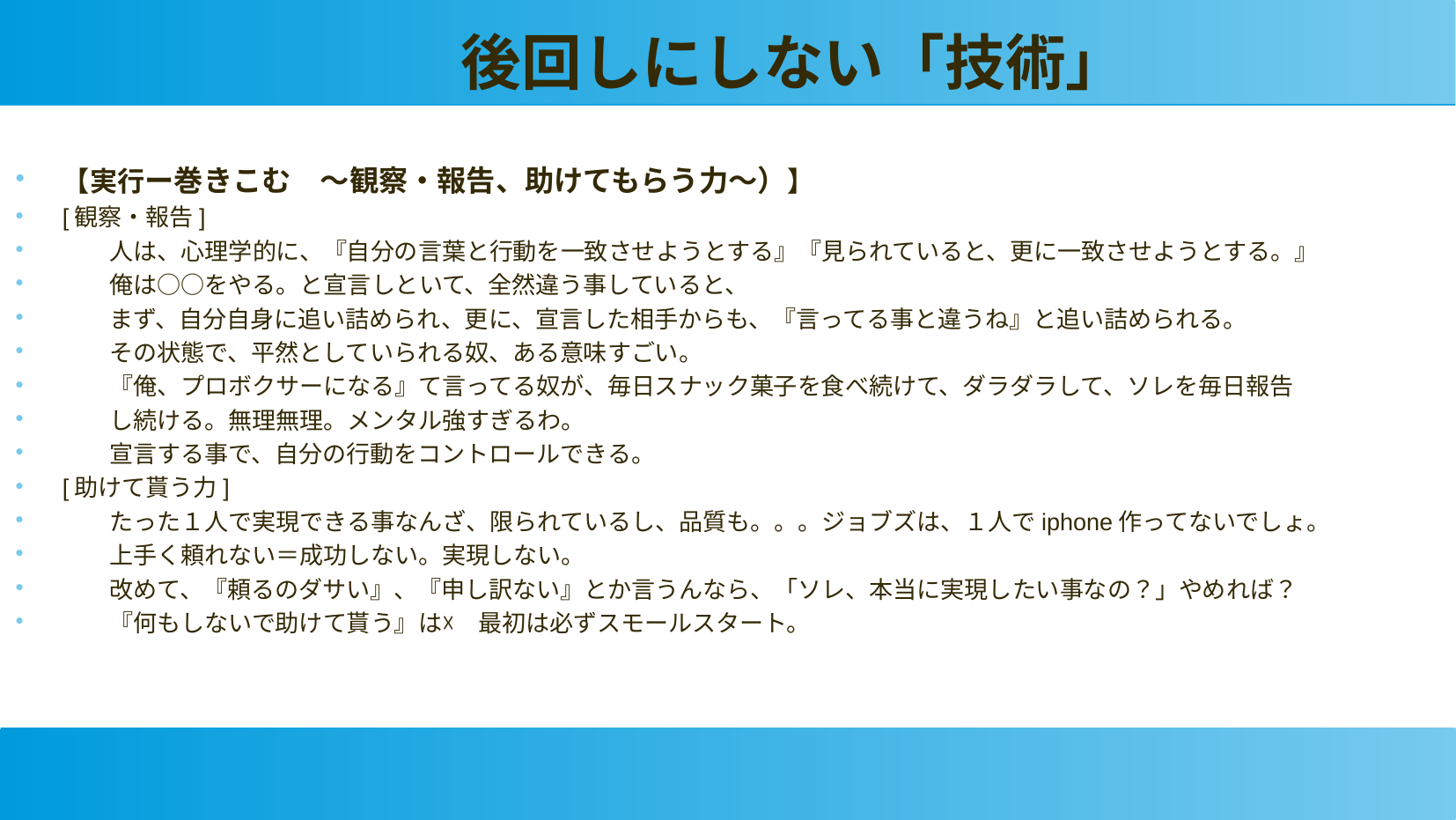

後回しにしない「技術」

【実行ー巻きこむ　〜観察・報告、助けてもらう力〜）】
[観察・報告]
　　人は、心理学的に、『自分の言葉と行動を一致させようとする』『見られていると、更に一致させようとする。』
　　俺は○○をやる。と宣言しといて、全然違う事していると、
　　まず、自分自身に追い詰められ、更に、宣言した相手からも、『言ってる事と違うね』と追い詰められる。
　　その状態で、平然としていられる奴、ある意味すごい。
　　『俺、プロボクサーになる』て言ってる奴が、毎日スナック菓子を食べ続けて、ダラダラして、ソレを毎日報告
　　し続ける。無理無理。メンタル強すぎるわ。
　　宣言する事で、自分の行動をコントロールできる。
[助けて貰う力]
　　たった１人で実現できる事なんざ、限られているし、品質も。。。ジョブズは、１人でiphone作ってないでしょ。
　　上手く頼れない＝成功しない。実現しない。
　　改めて、『頼るのダサい』、『申し訳ない』とか言うんなら、「ソレ、本当に実現したい事なの？」やめれば？
　　『何もしないで助けて貰う』は☓　最初は必ずスモールスタート。